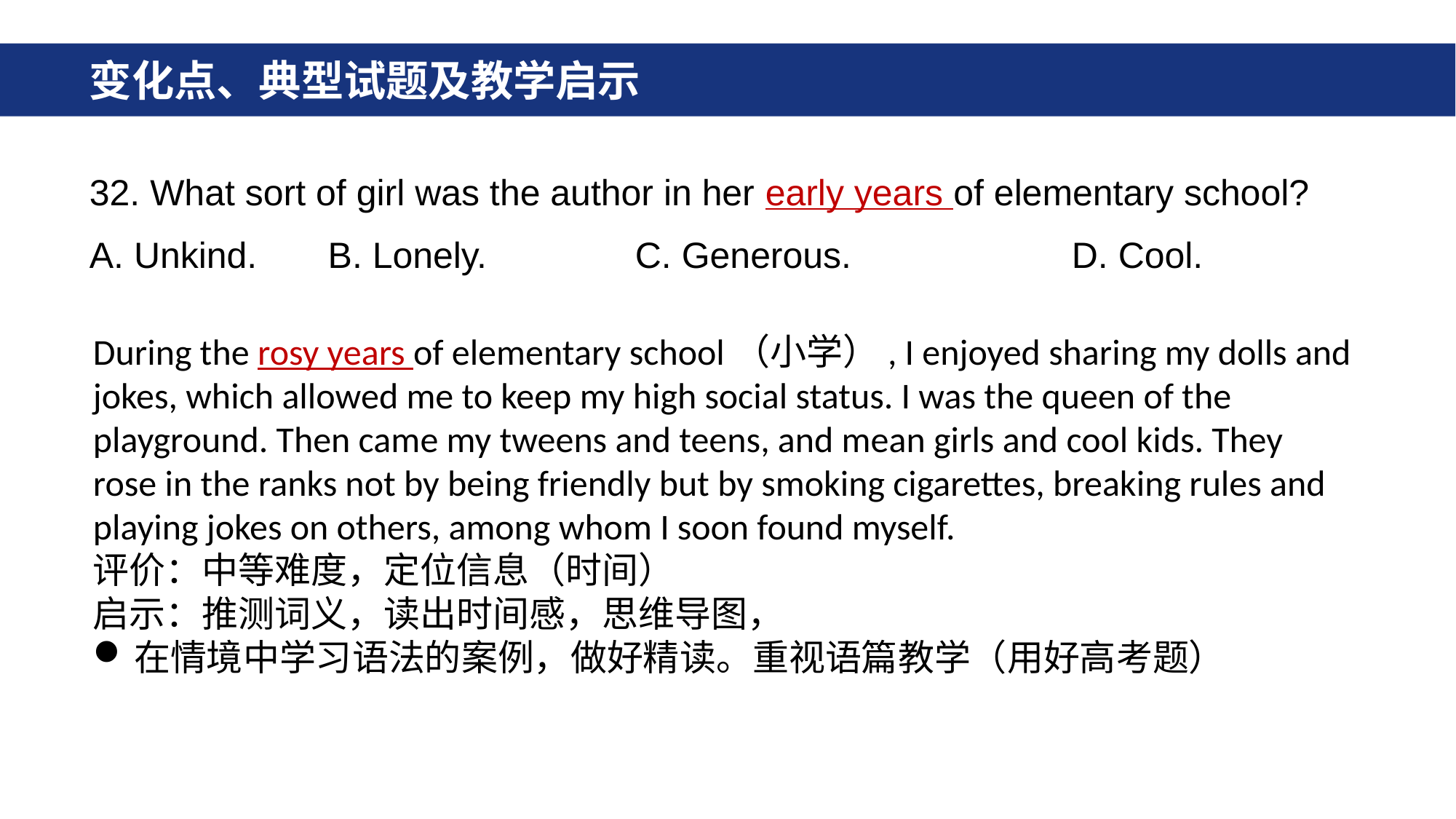

# 变化点、典型试题及教学启示
32. What sort of girl was the author in her early years of elementary school?
A. Unkind. 	  B. Lonely. 		C. Generous. 		D. Cool.

During the rosy years of elementary school（小学）, I enjoyed sharing my dolls and jokes, which allowed me to keep my high social status. I was the queen of the playground. Then came my tweens and teens, and mean girls and cool kids. They rose in the ranks not by being friendly but by smoking cigarettes, breaking rules and playing jokes on others, among whom I soon found myself.
评价：中等难度，定位信息（时间）
启示：推测词义，读出时间感，思维导图，
在情境中学习语法的案例，做好精读。重视语篇教学（用好高考题）